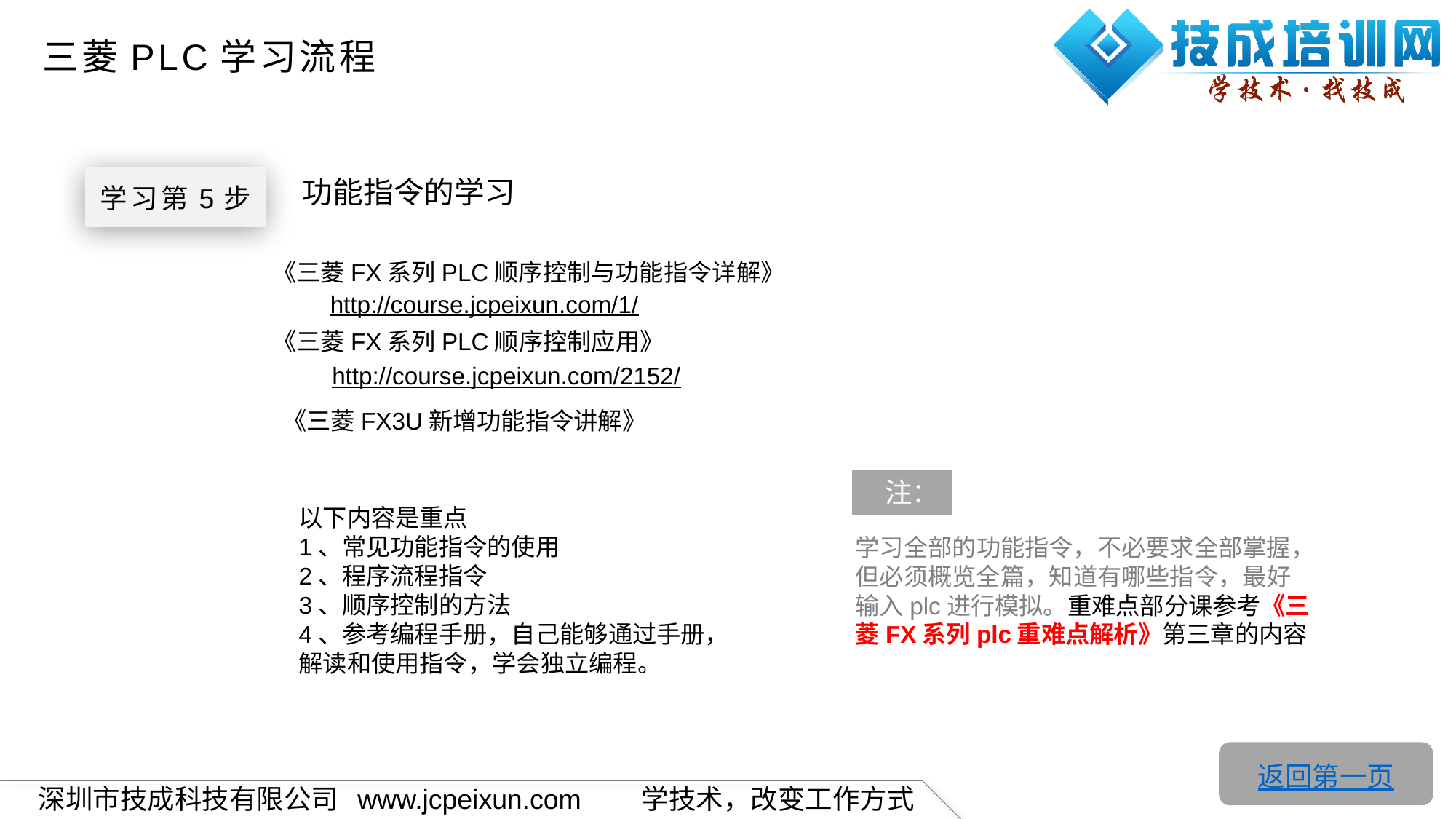

三菱PLC学习流程

学习第5步

  功能指令的学习
《三菱FX系列PLC顺序控制与功能指令详解》
http://course.jcpeixun.com/1/

《三菱FX系列PLC顺序控制应用》
http://course.jcpeixun.com/2152/

《三菱FX3U新增功能指令讲解》
注：

以下内容是重点
1、常见功能指令的使用
2、程序流程指令
3、顺序控制的方法
4、参考编程手册，自己能够通过手册，解读和使用指令，学会独立编程。
学习全部的功能指令，不必要求全部掌握，但必须概览全篇，知道有哪些指令，最好输入plc进行模拟。重难点部分课参考《三菱FX系列plc重难点解析》第三章的内容

返回第一页